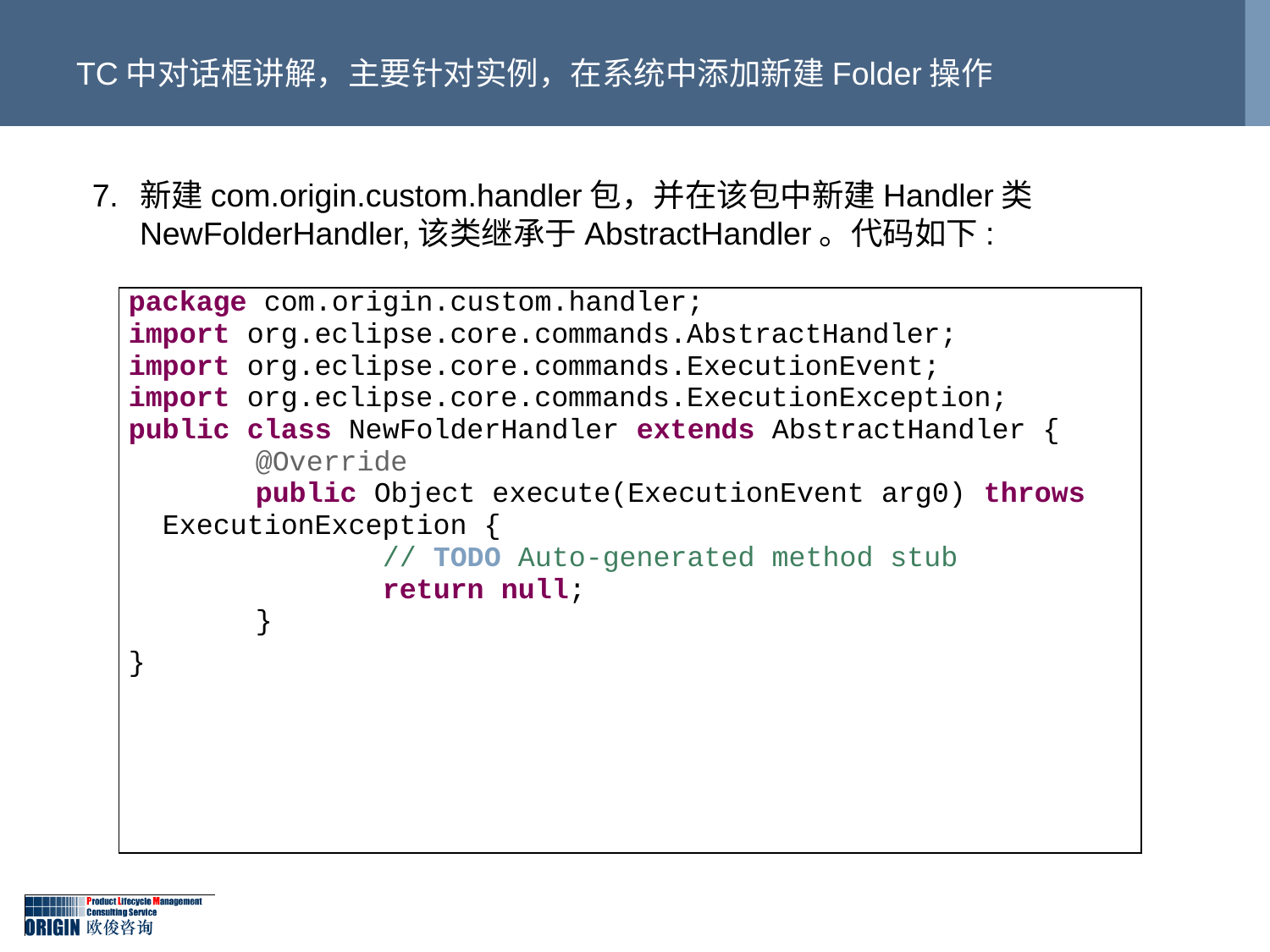

# TC中对话框讲解，主要针对实例，在系统中添加新建Folder操作
新建com.origin.custom.handler包，并在该包中新建Handler类NewFolderHandler,该类继承于AbstractHandler。代码如下:

| package com.origin.custom.handler; import org.eclipse.core.commands.AbstractHandler; import org.eclipse.core.commands.ExecutionEvent; import org.eclipse.core.commands.ExecutionException; public class NewFolderHandler extends AbstractHandler { @Override public Object execute(ExecutionEvent arg0) throws ExecutionException { // TODO Auto-generated method stub return null; } } |
| --- |